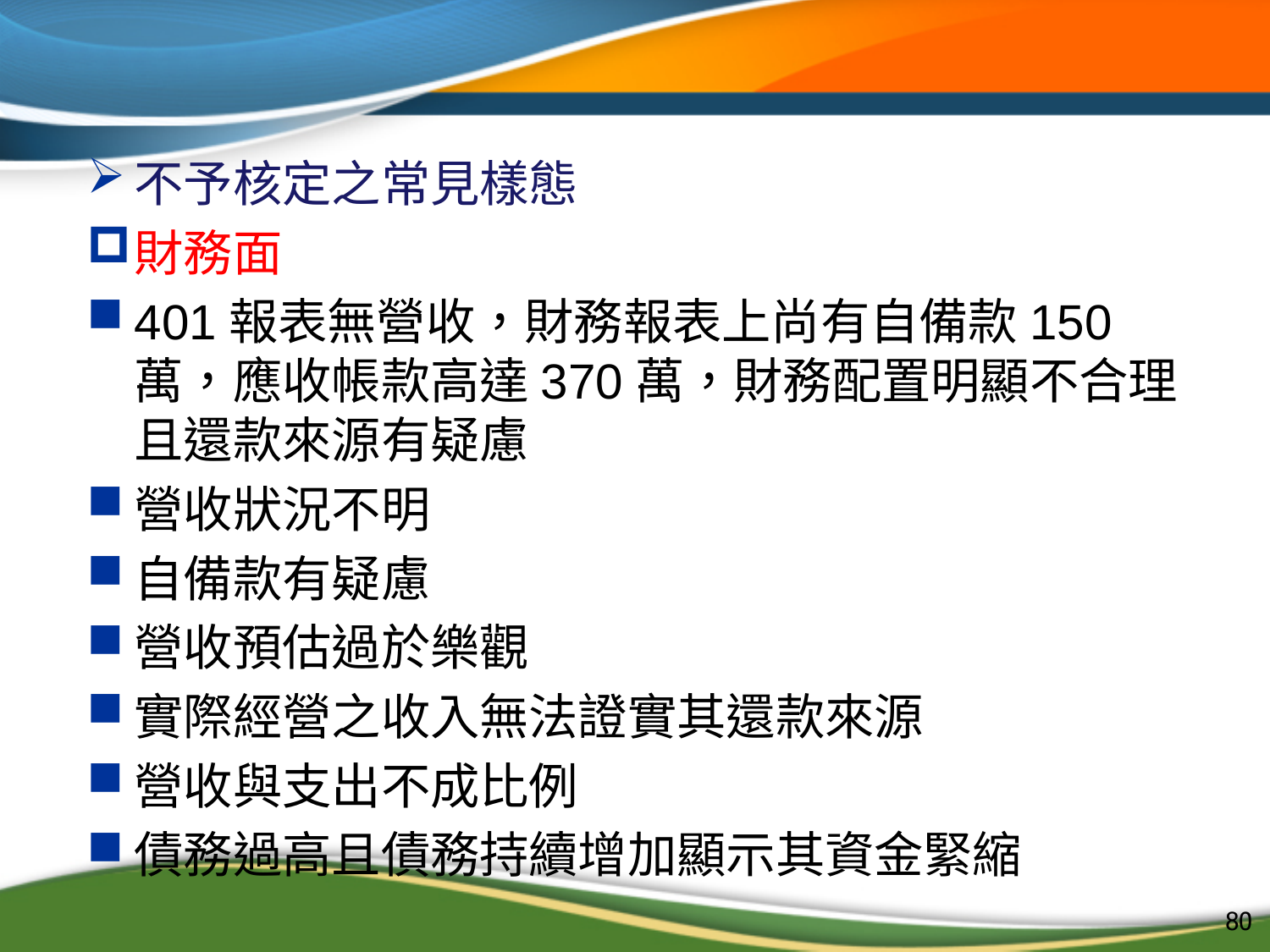

#
不予核定之常見樣態
財務面
401報表無營收，財務報表上尚有自備款150萬，應收帳款高達370萬，財務配置明顯不合理且還款來源有疑慮
營收狀況不明
自備款有疑慮
營收預估過於樂觀
實際經營之收入無法證實其還款來源
營收與支出不成比例
債務過高且債務持續增加顯示其資金緊縮

80